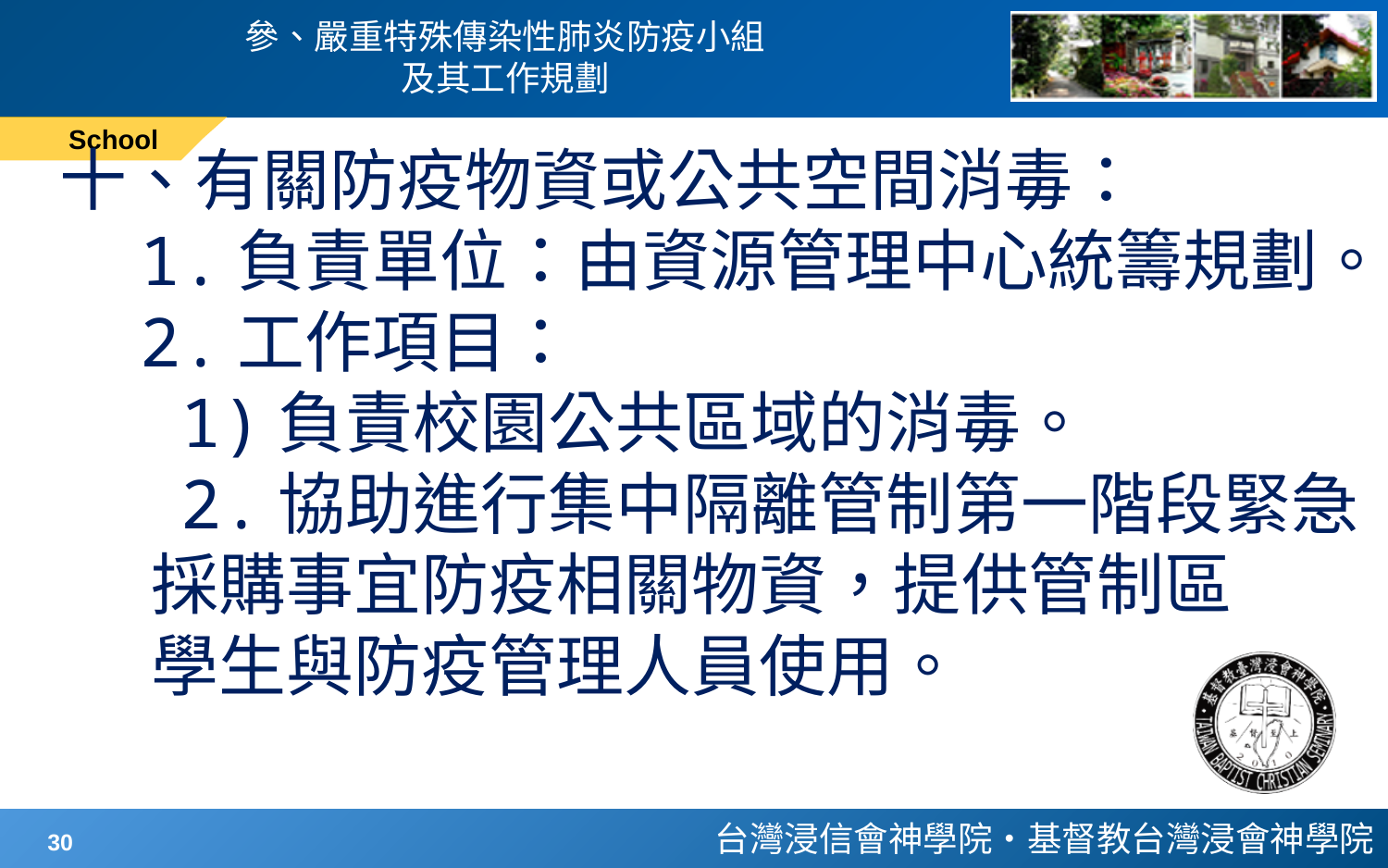

# 參、嚴重特殊傳染性肺炎防疫小組 及其工作規劃
School
十、有關防疫物資或公共空間消毒：
  1.負責單位：由資源管理中心統籌規劃。
  2.工作項目：
   1)負責校園公共區域的消毒。
   2.協助進行集中隔離管制第一階段緊急
     採購事宜防疫相關物資，提供管制區
     學生與防疫管理人員使用。